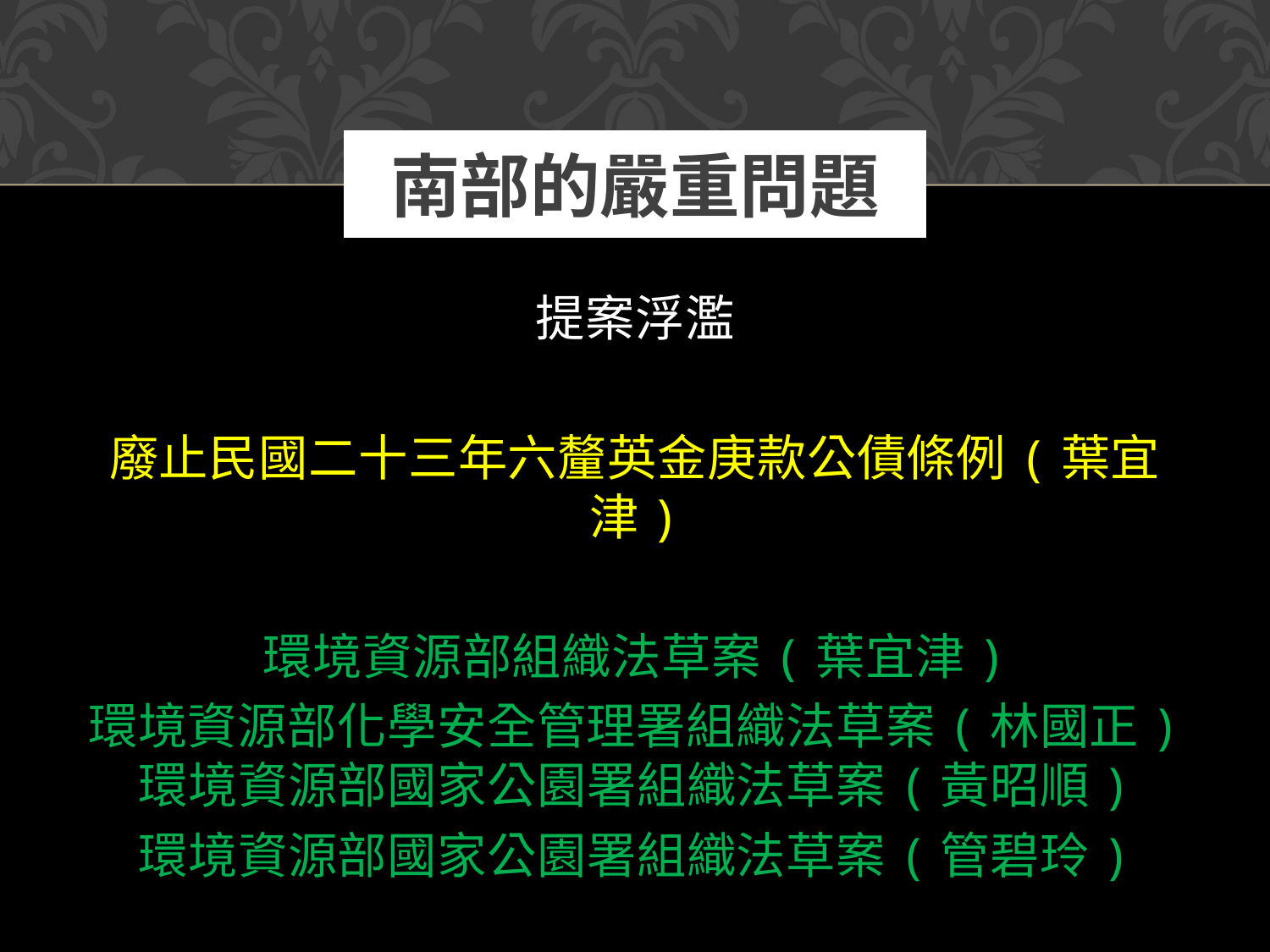

# 南部的嚴重問題
提案浮濫

廢止民國二十三年六釐英金庚款公債條例(葉宜津)

環境資源部組織法草案(葉宜津)
環境資源部化學安全管理署組織法草案(林國正)
環境資源部國家公園署組織法草案(黃昭順)
環境資源部國家公園署組織法草案(管碧玲)